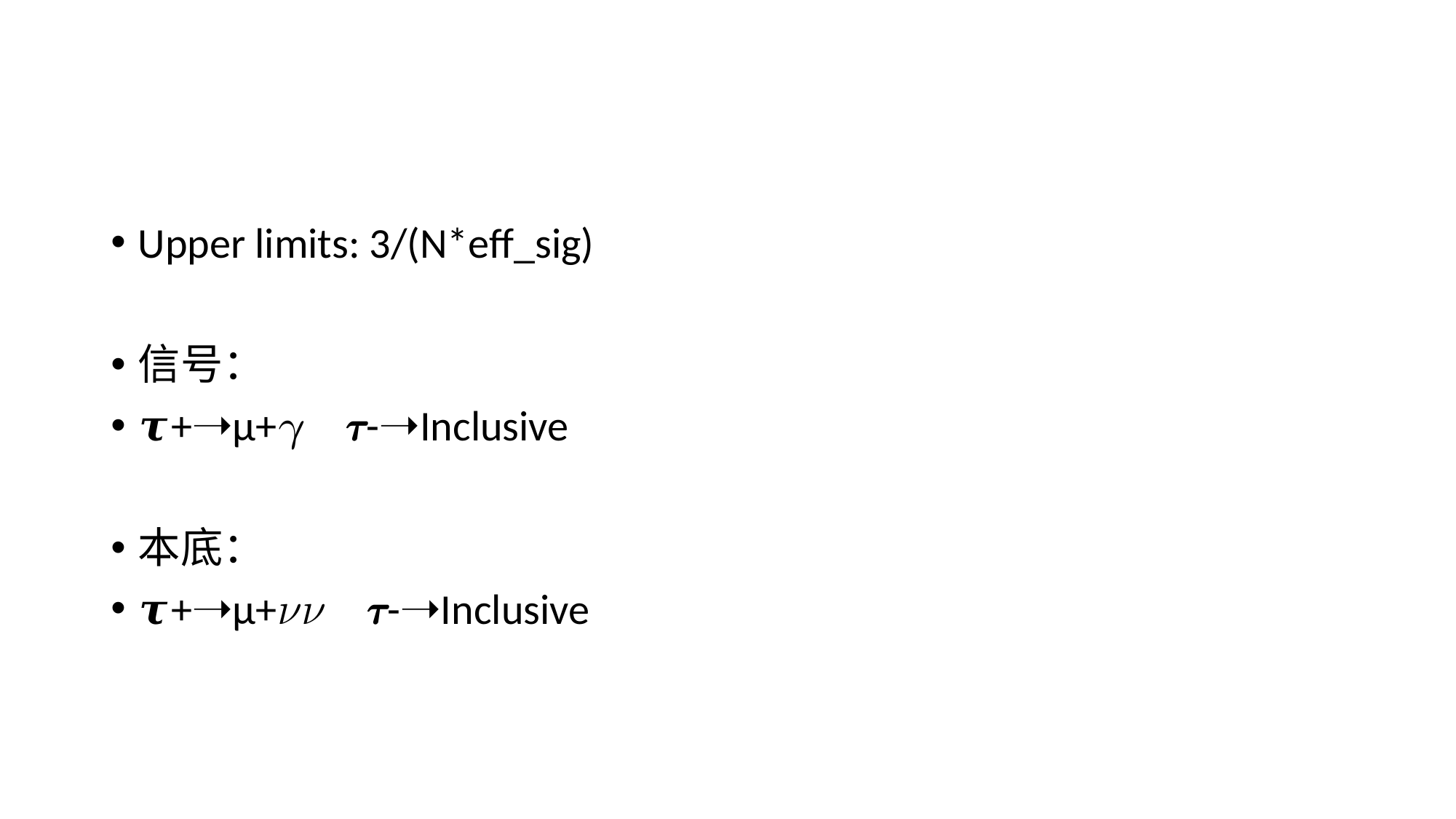

Upper limits: 3/(N*eff_sig)

信号：
𝝉+➝µ+𝛾    𝝉-➝Inclusive

本底：
𝝉+➝µ+𝜈𝜈    𝝉-➝Inclusive